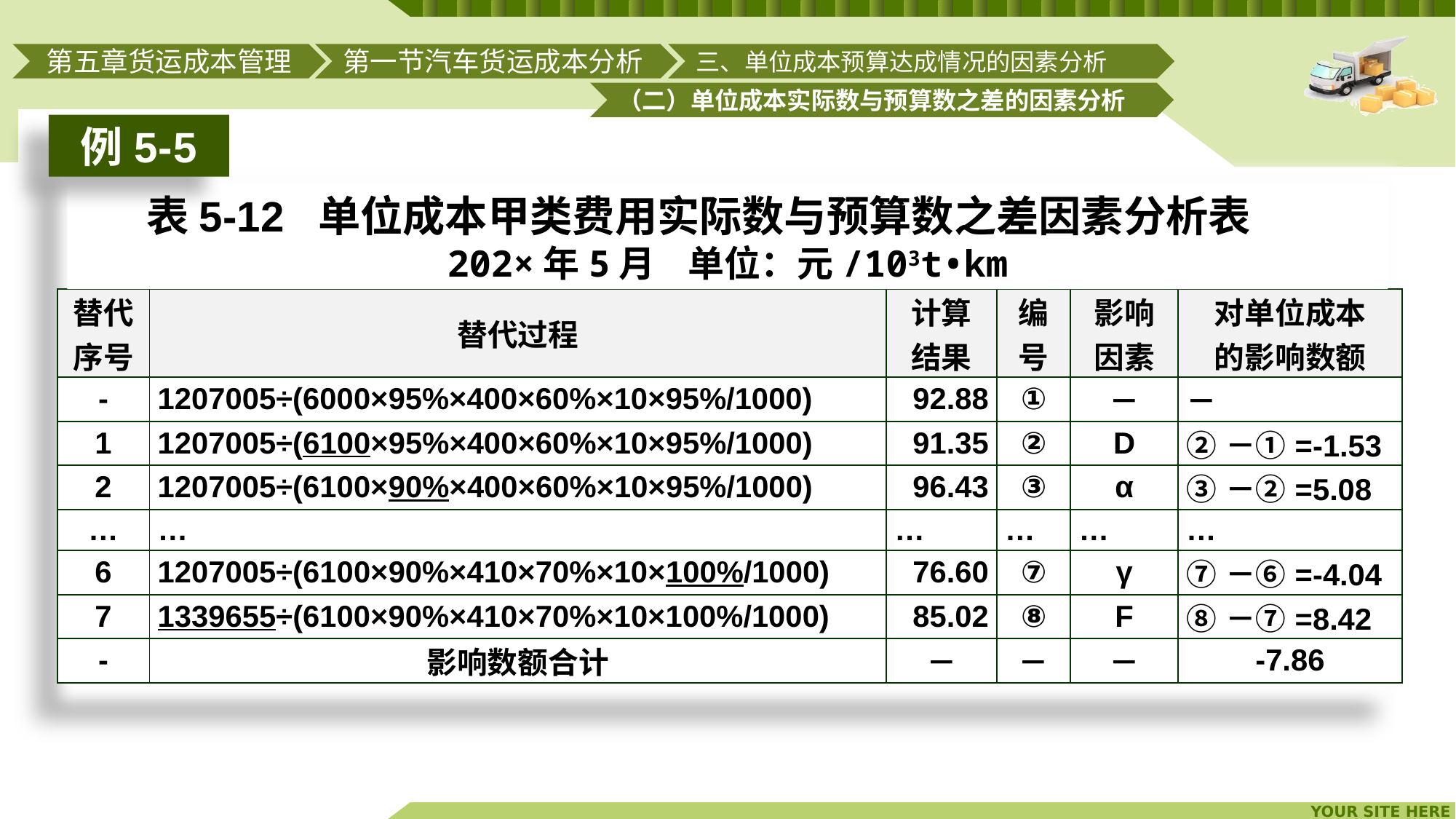

第一节汽车货运成本分析
三、单位成本预算达成情况的因素分析
第五章货运成本管理
（二）单位成本实际数与预算数之差的因素分析
例5-5
表5-12  单位成本甲类费用实际数与预算数之差因素分析表
202×年5月    单位：元/103t•km
| 替代 序号 | 替代过程 | 计算 结果 | 编 号 | 影响 因素 | 对单位成本 的影响数额 |
| --- | --- | --- | --- | --- | --- |
| - | 1207005÷(6000×95%×400×60%×10×95%/1000) | 92.88 | ① | － | － |
| 1 | 1207005÷(6100×95%×400×60%×10×95%/1000) | 91.35 | ② | D | ②－①=-1.53 |
| 2 | 1207005÷(6100×90%×400×60%×10×95%/1000) | 96.43 | ③ | α | ③－②=5.08 |
| … | … | … | … | … | … |
| 6 | 1207005÷(6100×90%×410×70%×10×100%/1000) | 76.60 | ⑦ | γ | ⑦－⑥=-4.04 |
| 7 | 1339655÷(6100×90%×410×70%×10×100%/1000) | 85.02 | ⑧ | F | ⑧－⑦=8.42 |
| - | 影响数额合计 | － | － | － | -7.86 |